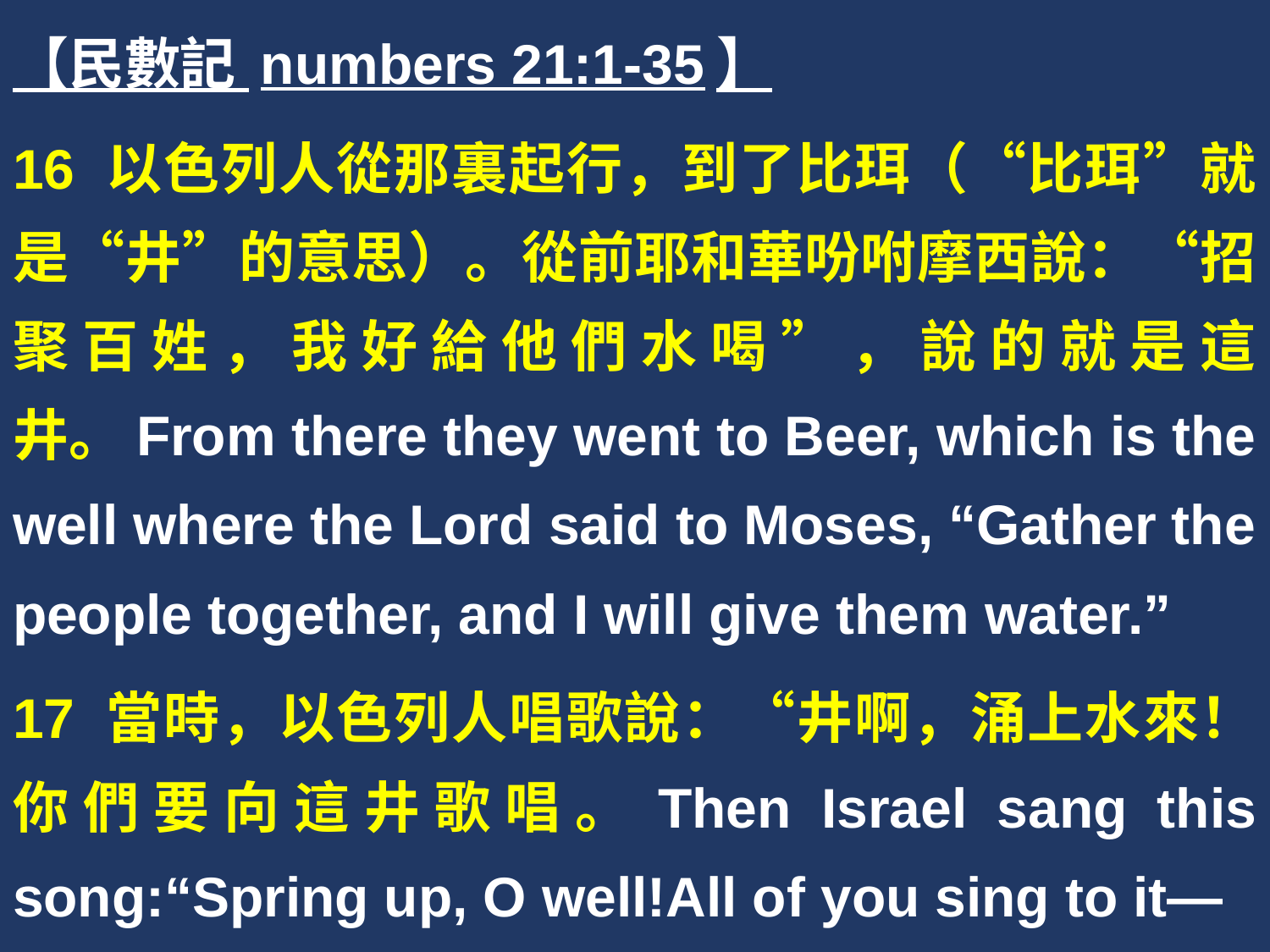

【民數記 numbers 21:1-35】
16 以色列人從那裏起行，到了比珥（“比珥”就是“井”的意思）。從前耶和華吩咐摩西說：“招聚百姓，我好給他們水喝”，說的就是這井。From there they went to Beer, which is the well where the Lord said to Moses, “Gather the people together, and I will give them water.”
17 當時，以色列人唱歌說：“井啊，涌上水來！你們要向這井歌唱。Then Israel sang this song:“Spring up, O well!All of you sing to it—